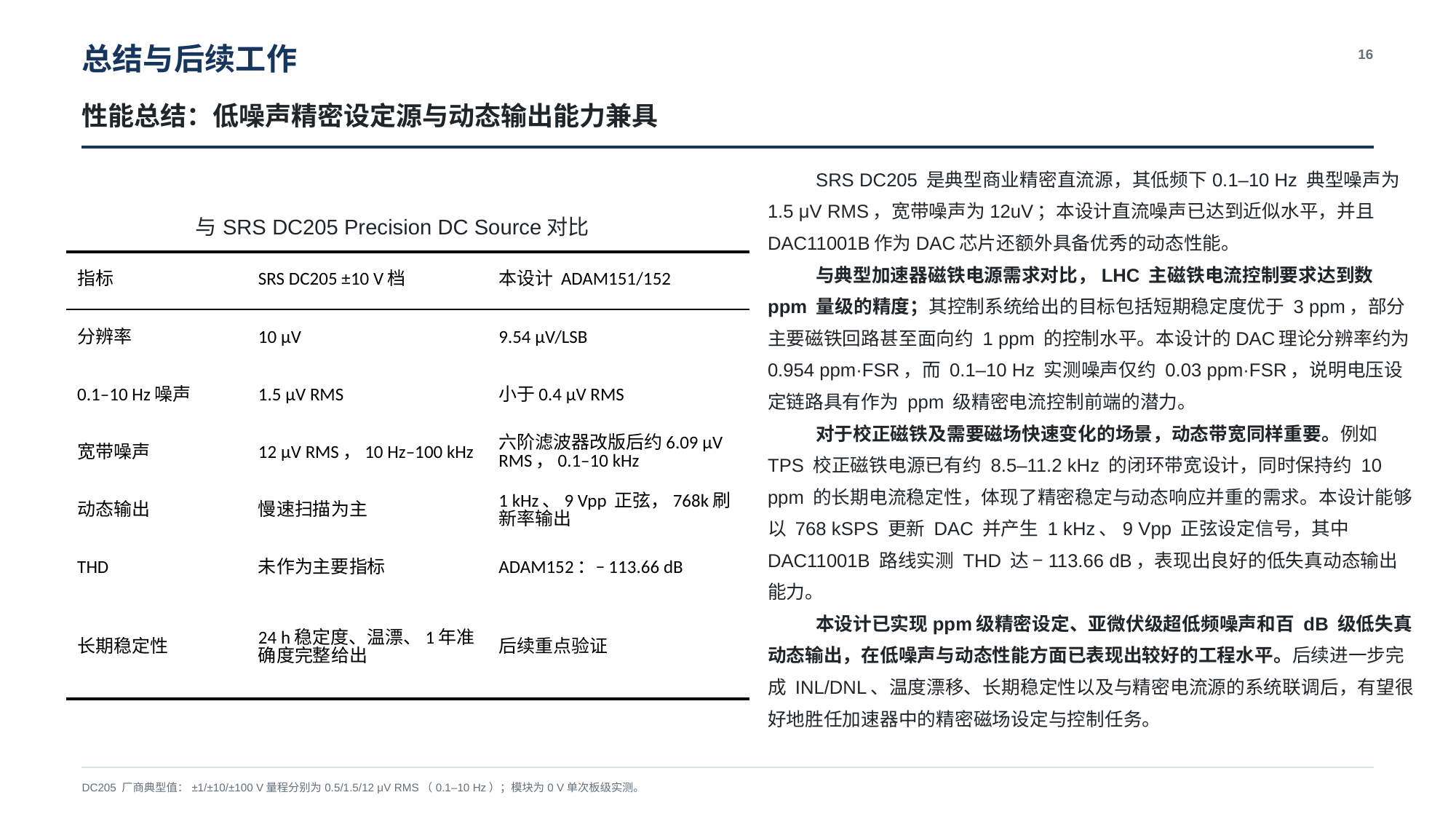

总结与后续工作
16
性能总结：低噪声精密设定源与动态输出能力兼具

SRS DC205 是典型商业精密直流源，其低频下0.1–10 Hz 典型噪声为 1.5 μV RMS，宽带噪声为12uV；本设计直流噪声已达到近似水平，并且DAC11001B作为DAC芯片还额外具备优秀的动态性能。
与典型加速器磁铁电源需求对比，LHC 主磁铁电流控制要求达到数 ppm 量级的精度；其控制系统给出的目标包括短期稳定度优于 3 ppm，部分主要磁铁回路甚至面向约 1 ppm 的控制水平。本设计的DAC理论分辨率约为 0.954 ppm·FSR，而 0.1–10 Hz 实测噪声仅约 0.03 ppm·FSR，说明电压设定链路具有作为 ppm 级精密电流控制前端的潜力。
对于校正磁铁及需要磁场快速变化的场景，动态带宽同样重要。例如 TPS 校正磁铁电源已有约 8.5–11.2 kHz 的闭环带宽设计，同时保持约 10 ppm 的长期电流稳定性，体现了精密稳定与动态响应并重的需求。本设计能够以 768 kSPS 更新 DAC 并产生 1 kHz、9 Vpp 正弦设定信号，其中 DAC11001B 路线实测 THD 达 −113.66 dB，表现出良好的低失真动态输出能力。
本设计已实现ppm级精密设定、亚微伏级超低频噪声和百 dB 级低失真动态输出，在低噪声与动态性能方面已表现出较好的工程水平。后续进一步完成 INL/DNL、温度漂移、长期稳定性以及与精密电流源的系统联调后，有望很好地胜任加速器中的精密磁场设定与控制任务。
与SRS DC205 Precision DC Source对比
| 指标 | SRS DC205 ±10 V档 | 本设计 ADAM151/152 |
| --- | --- | --- |
| 分辨率 | 10 μV | 9.54 μV/LSB |
| 0.1–10 Hz噪声 | 1.5 μV RMS | 小于0.4 μV RMS |
| 宽带噪声 | 12 μV RMS，10 Hz–100 kHz | 六阶滤波器改版后约6.09 μV RMS，0.1–10 kHz |
| 动态输出 | 慢速扫描为主 | 1 kHz、9 Vpp 正弦，768k刷新率输出 |
| THD | 未作为主要指标 | ADAM152：−113.66 dB |
| 长期稳定性 | 24 h稳定度、温漂、1年准确度完整给出 | 后续重点验证 |

DC205 厂商典型值：±1/±10/±100 V量程分别为0.5/1.5/12 μV RMS（0.1–10 Hz）；模块为0 V单次板级实测。